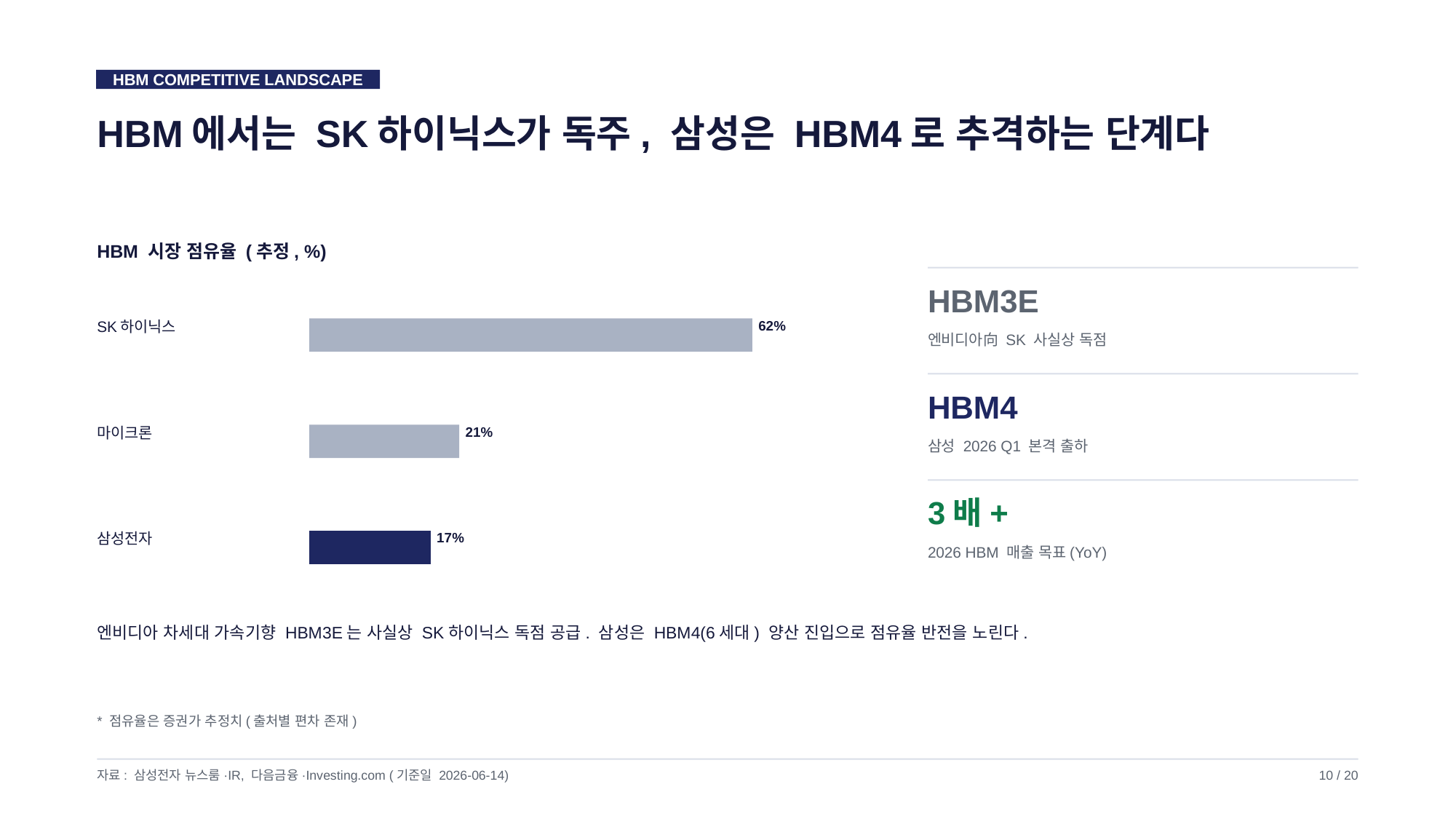

HBM COMPETITIVE LANDSCAPE
HBM에서는 SK하이닉스가 독주, 삼성은 HBM4로 추격하는 단계다
HBM 시장 점유율 (추정, %)

HBM3E
SK하이닉스
62%

엔비디아向 SK 사실상 독점

HBM4
마이크론
21%

삼성 2026 Q1 본격 출하

3배+
삼성전자
17%

2026 HBM 매출 목표(YoY)
엔비디아 차세대 가속기향 HBM3E는 사실상 SK하이닉스 독점 공급. 삼성은 HBM4(6세대) 양산 진입으로 점유율 반전을 노린다.
* 점유율은 증권가 추정치(출처별 편차 존재)

자료: 삼성전자 뉴스룸·IR, 다음금융·Investing.com (기준일 2026-06-14)
10 / 20